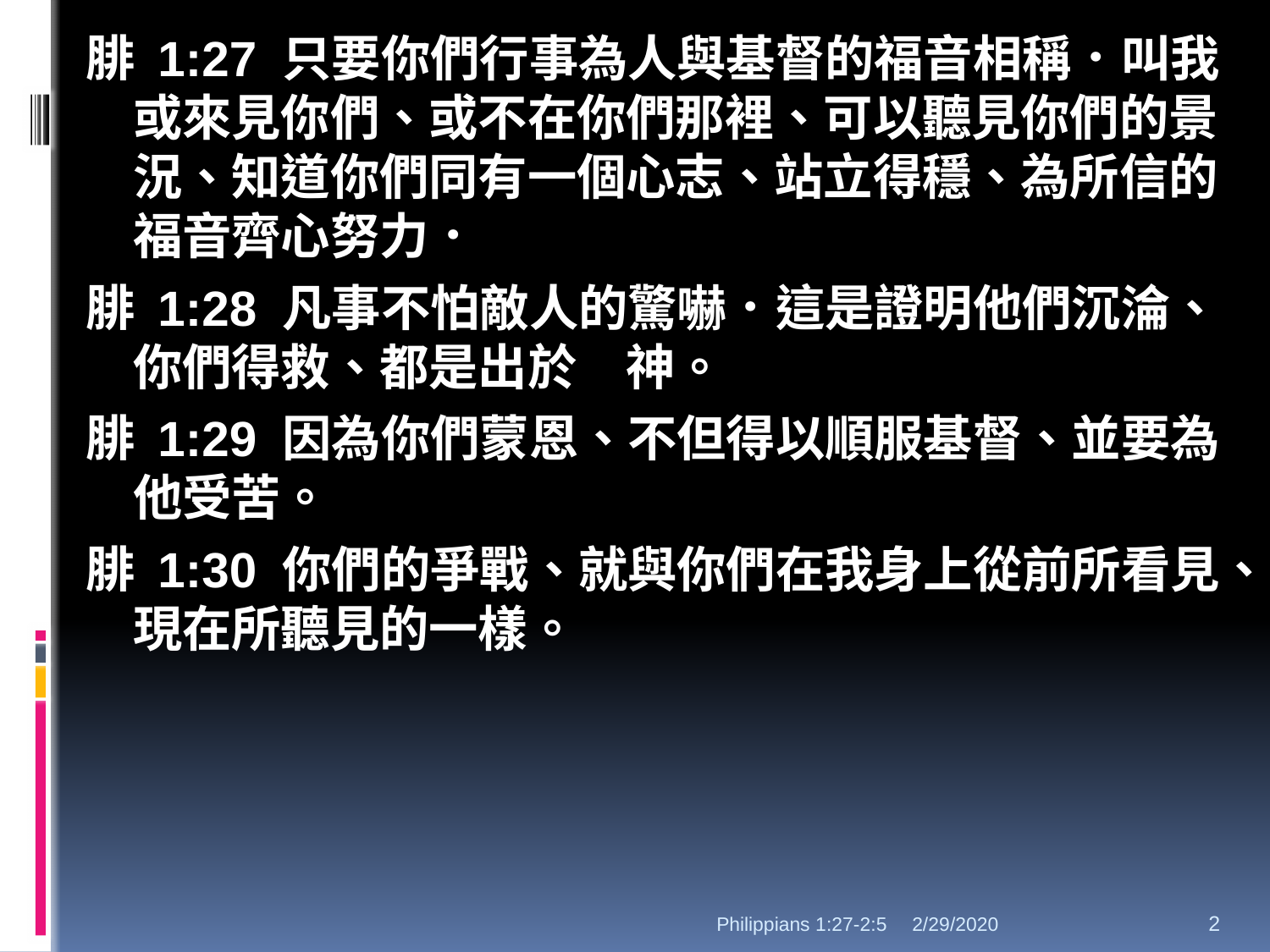

#
腓 1:27 只要你們行事為人與基督的福音相稱．叫我或來見你們、或不在你們那裡、可以聽見你們的景況、知道你們同有一個心志、站立得穩、為所信的福音齊心努力．
腓 1:28 凡事不怕敵人的驚嚇．這是證明他們沉淪、你們得救、都是出於　神。
腓 1:29 因為你們蒙恩、不但得以順服基督、並要為他受苦。
腓 1:30 你們的爭戰、就與你們在我身上從前所看見、現在所聽見的一樣。

Philippians 1:27-2:5
2/29/2020
2